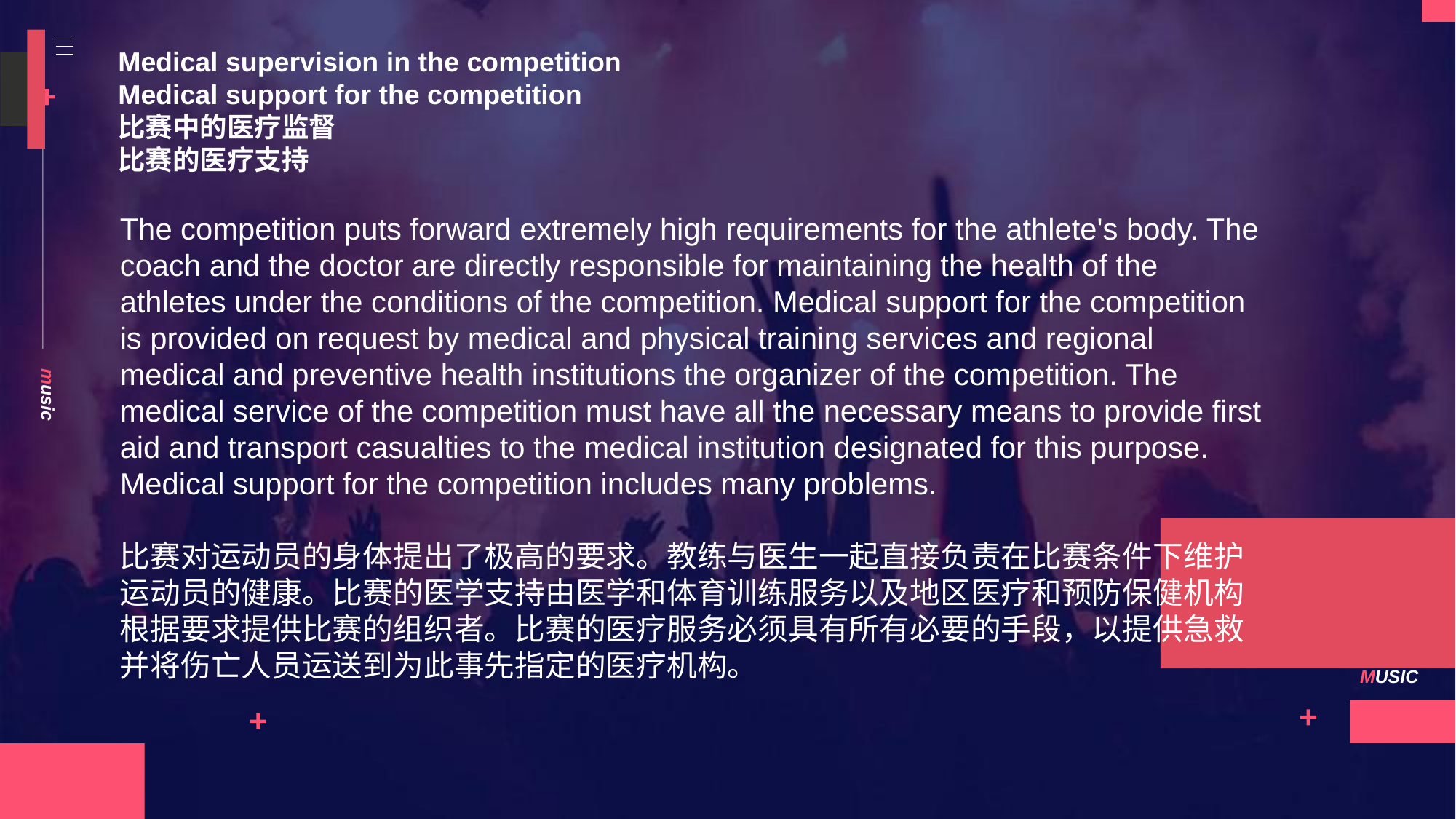

Medical supervision in the competition
Medical support for the competition
比赛中的医疗监督
比赛的医疗支持

music
The competition puts forward extremely high requirements for the athlete's body. The coach and the doctor are directly responsible for maintaining the health of the athletes under the conditions of the competition. Medical support for the competition is provided on request by medical and physical training services and regional medical and preventive health institutions the organizer of the competition. The medical service of the competition must have all the necessary means to provide first aid and transport casualties to the medical institution designated for this purpose. Medical support for the competition includes many problems.

比赛对运动员的身体提出了极高的要求。教练与医生一起直接负责在比赛条件下维护运动员的健康。比赛的医学支持由医学和体育训练服务以及地区医疗和预防保健机构根据要求提供比赛的组织者。比赛的医疗服务必须具有所有必要的手段，以提供急救并将伤亡人员运送到为此事先指定的医疗机构。

MUSIC